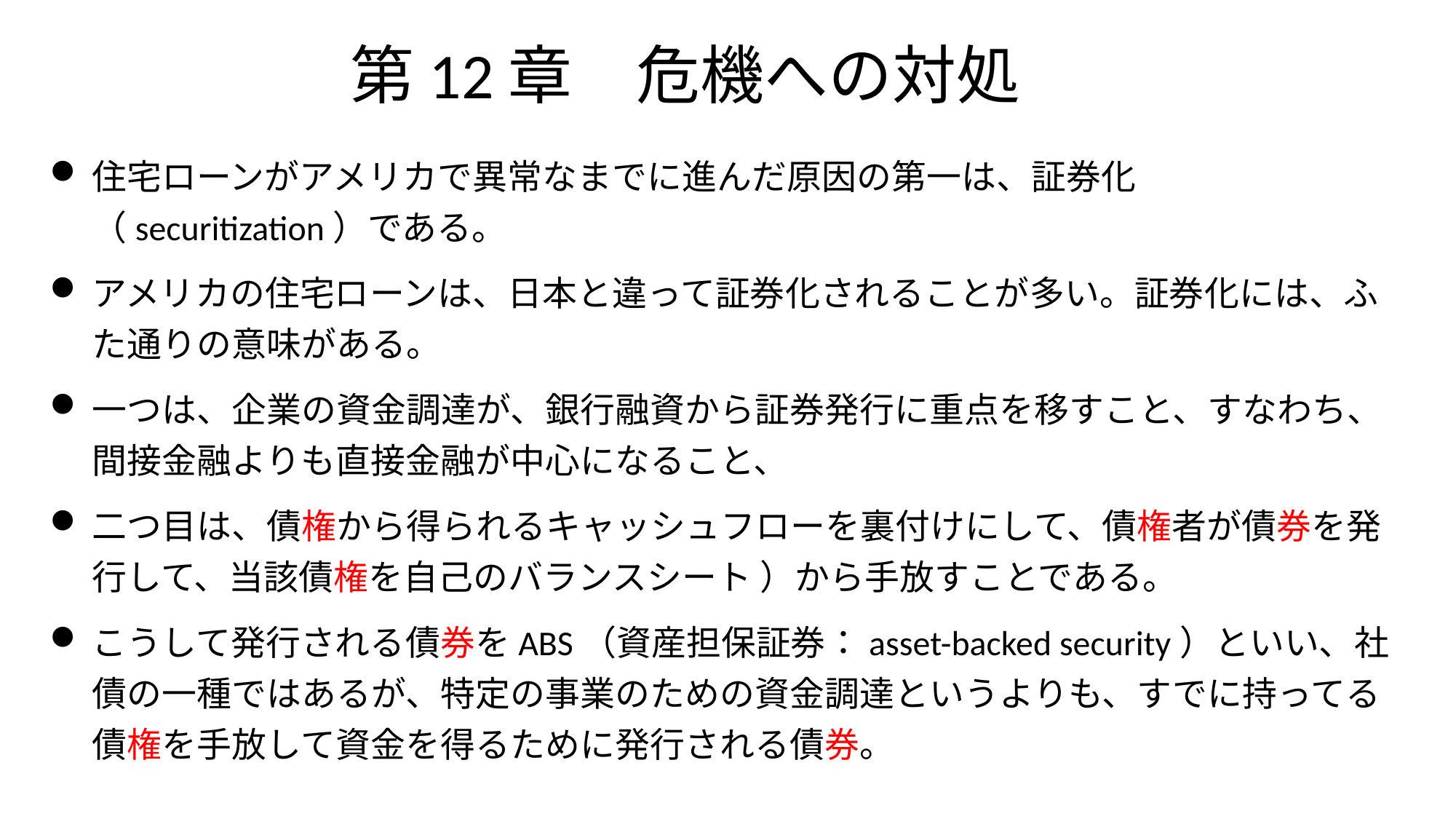

# 第12章　危機への対処
住宅ローンがアメリカで異常なまでに進んだ原因の第一は、証券化（securitization）である。
アメリカの住宅ローンは、日本と違って証券化されることが多い。証券化には、ふた通りの意味がある。
一つは、企業の資金調達が、銀行融資から証券発行に重点を移すこと、すなわち、間接金融よりも直接金融が中心になること、
二つ目は、債権から得られるキャッシュフローを裏付けにして、債権者が債券を発行して、当該債権を自己のバランスシート ）から手放すことである。
こうして発行される債券をABS（資産担保証券：asset-backed security）といい、社債の一種ではあるが、特定の事業のための資金調達というよりも、すでに持ってる債権を手放して資金を得るために発行される債券。